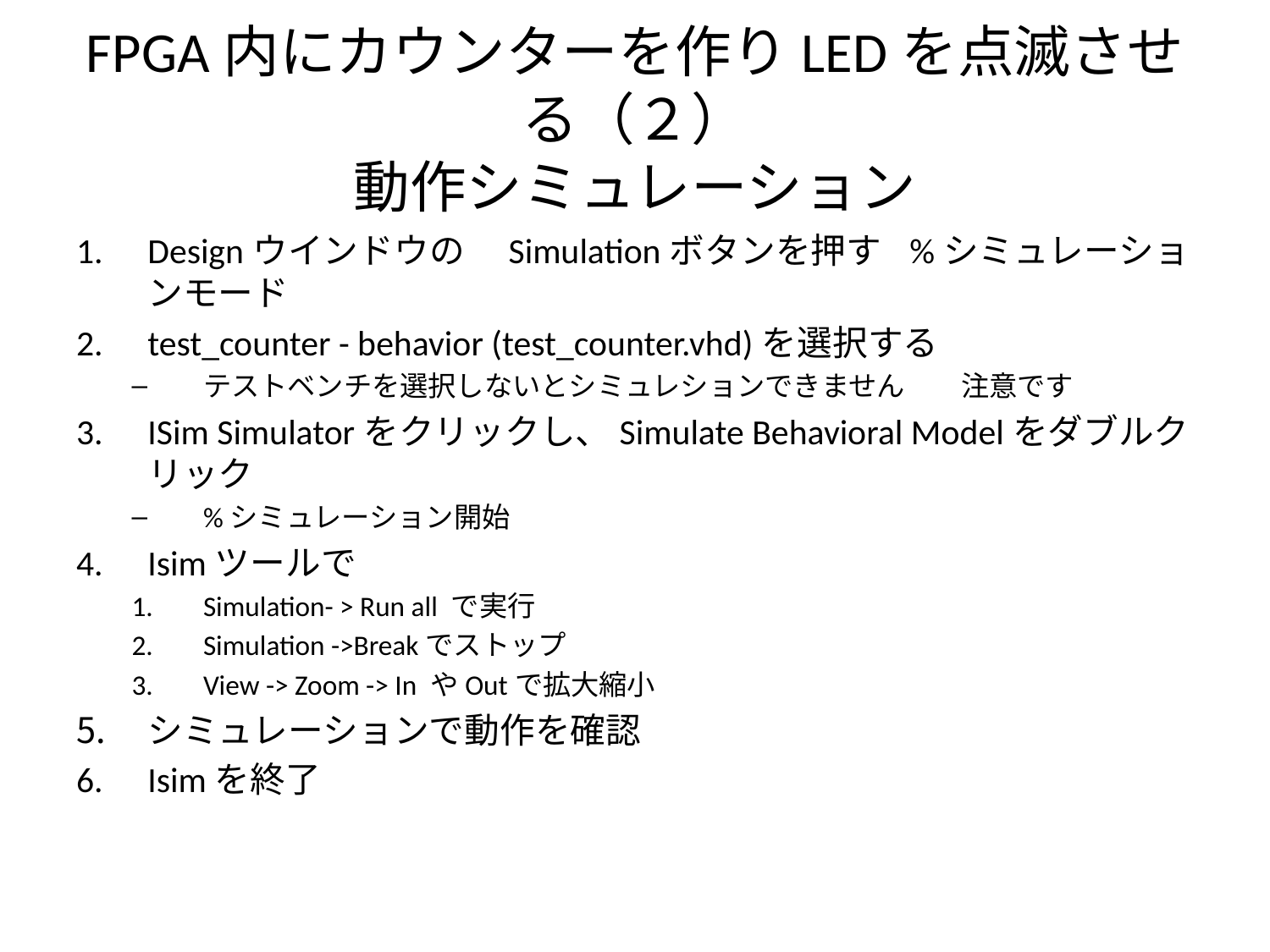

# FPGA内にカウンターを作りLEDを点滅させる（２） 動作シミュレーション
Designウインドウの　Simulationボタンを押す	%シミュレーションモード
test_counter - behavior (test_counter.vhd)を選択する
テストベンチを選択しないとシミュレションできません　　注意です
ISim Simulatorをクリックし、Simulate Behavioral Modelをダブルクリック
%シミュレーション開始
Isimツールで
Simulation- > Run all で実行
Simulation ->Breakでストップ
View -> Zoom -> In やOutで拡大縮小
シミュレーションで動作を確認
Isimを終了